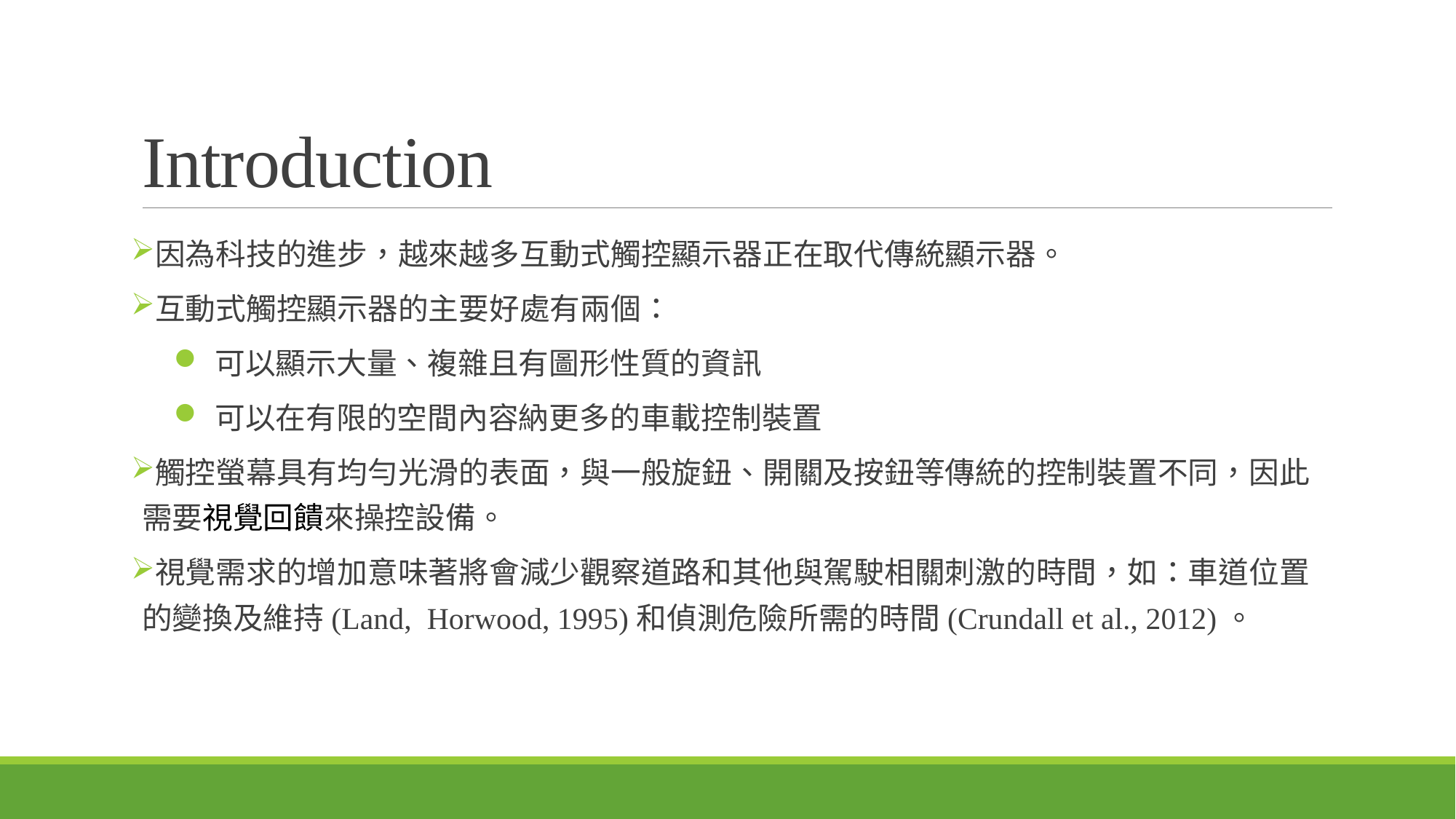

# Introduction
因為科技的進步，越來越多互動式觸控顯示器正在取代傳統顯示器。
互動式觸控顯示器的主要好處有兩個：
可以顯示大量、複雜且有圖形性質的資訊
可以在有限的空間內容納更多的車載控制裝置
觸控螢幕具有均勻光滑的表面，與一般旋鈕、開關及按鈕等傳統的控制裝置不同，因此需要視覺回饋來操控設備。
視覺需求的增加意味著將會減少觀察道路和其他與駕駛相關刺激的時間，如：車道位置的變換及維持(Land,  Horwood, 1995)和偵測危險所需的時間(Crundall et al., 2012)。